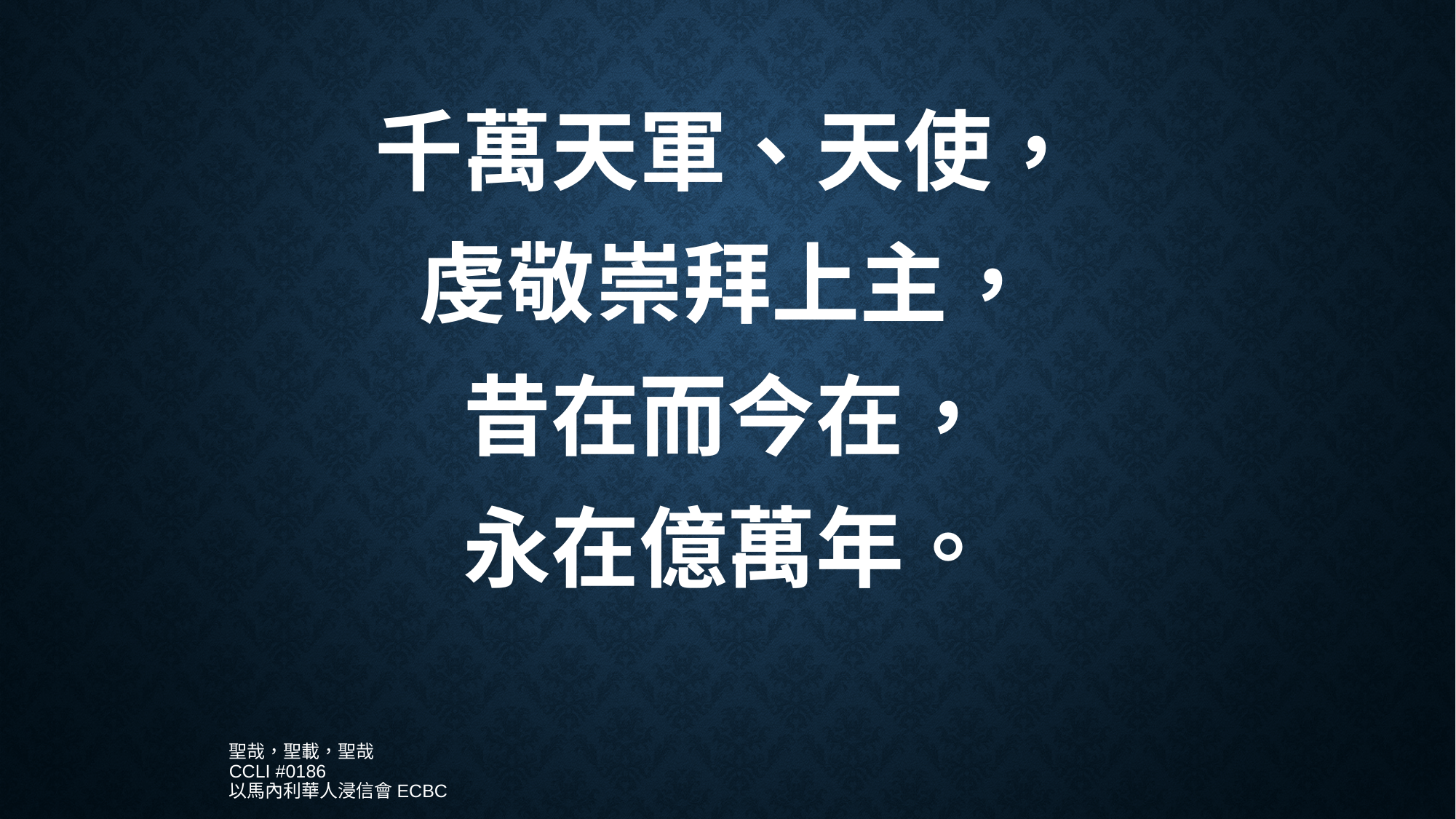

千萬天軍、天使，
虔敬崇拜上主，
昔在而今在，
永在億萬年。

聖哉，聖載，聖哉
CCLI #0186
以馬內利華人浸信會ECBC